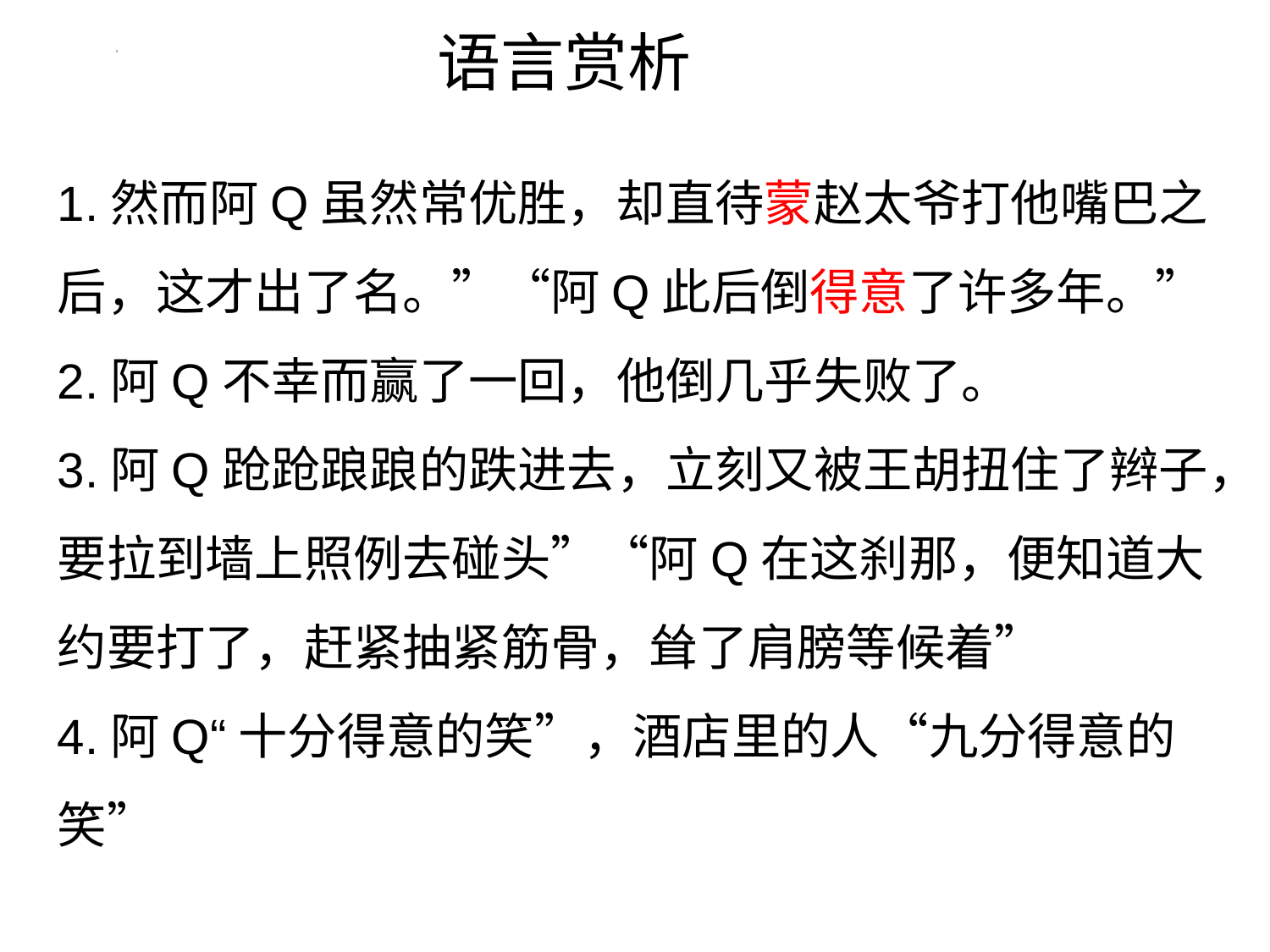

语言赏析
1.然而阿Q虽然常优胜，却直待蒙赵太爷打他嘴巴之后，这才出了名。”“阿Q此后倒得意了许多年。”
2.阿Q不幸而赢了一回，他倒几乎失败了。
3.阿Q跄跄踉踉的跌进去，立刻又被王胡扭住了辫子，要拉到墙上照例去碰头”“阿Q在这刹那，便知道大约要打了，赶紧抽紧筋骨，耸了肩膀等候着”
4.阿Q“十分得意的笑”，酒店里的人“九分得意的笑”